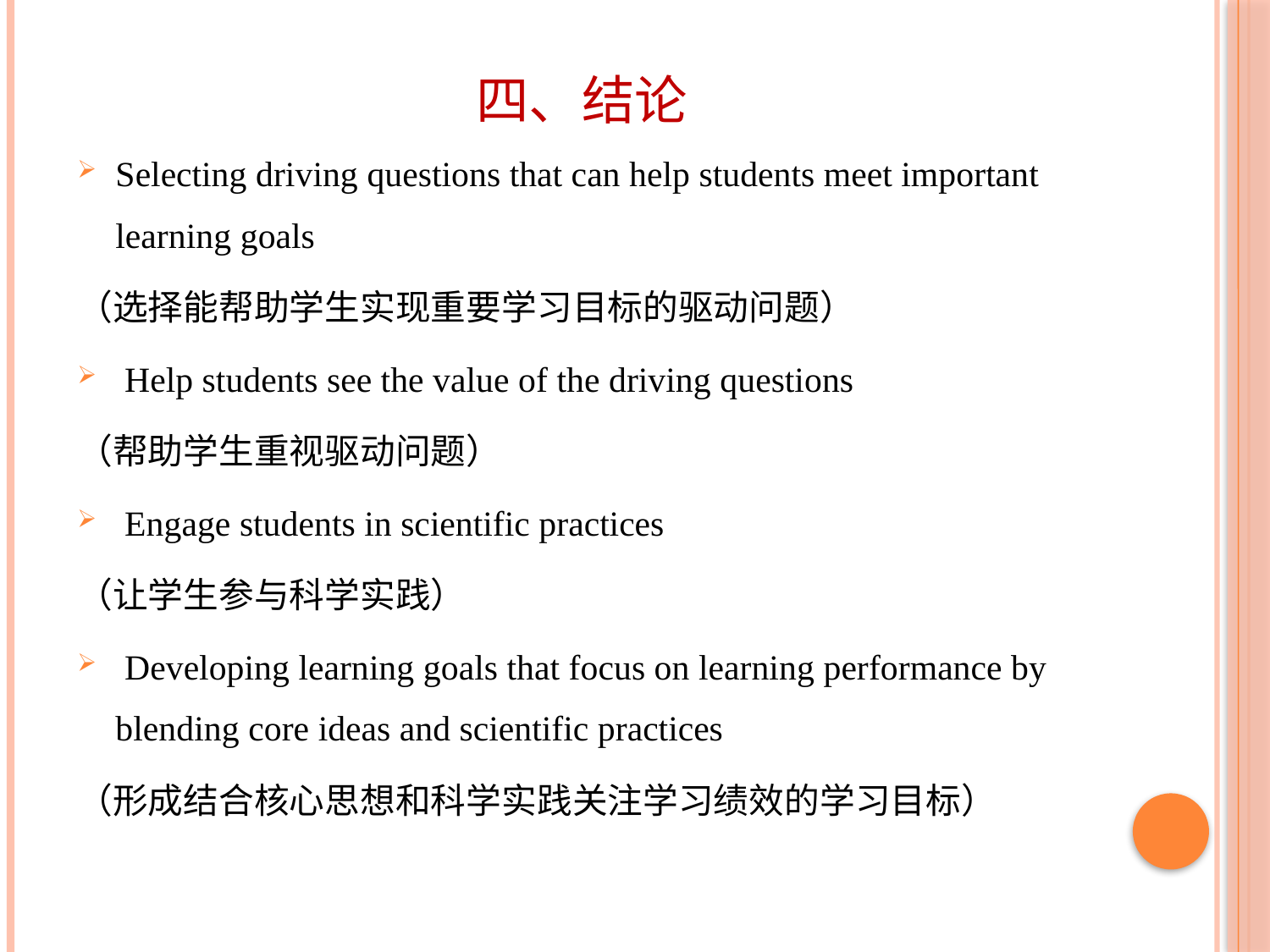

# 四、结论
Selecting driving questions that can help students meet important learning goals
（选择能帮助学生实现重要学习目标的驱动问题）
 Help students see the value of the driving questions
（帮助学生重视驱动问题）
 Engage students in scientific practices
（让学生参与科学实践）
 Developing learning goals that focus on learning performance by blending core ideas and scientific practices
（形成结合核心思想和科学实践关注学习绩效的学习目标）